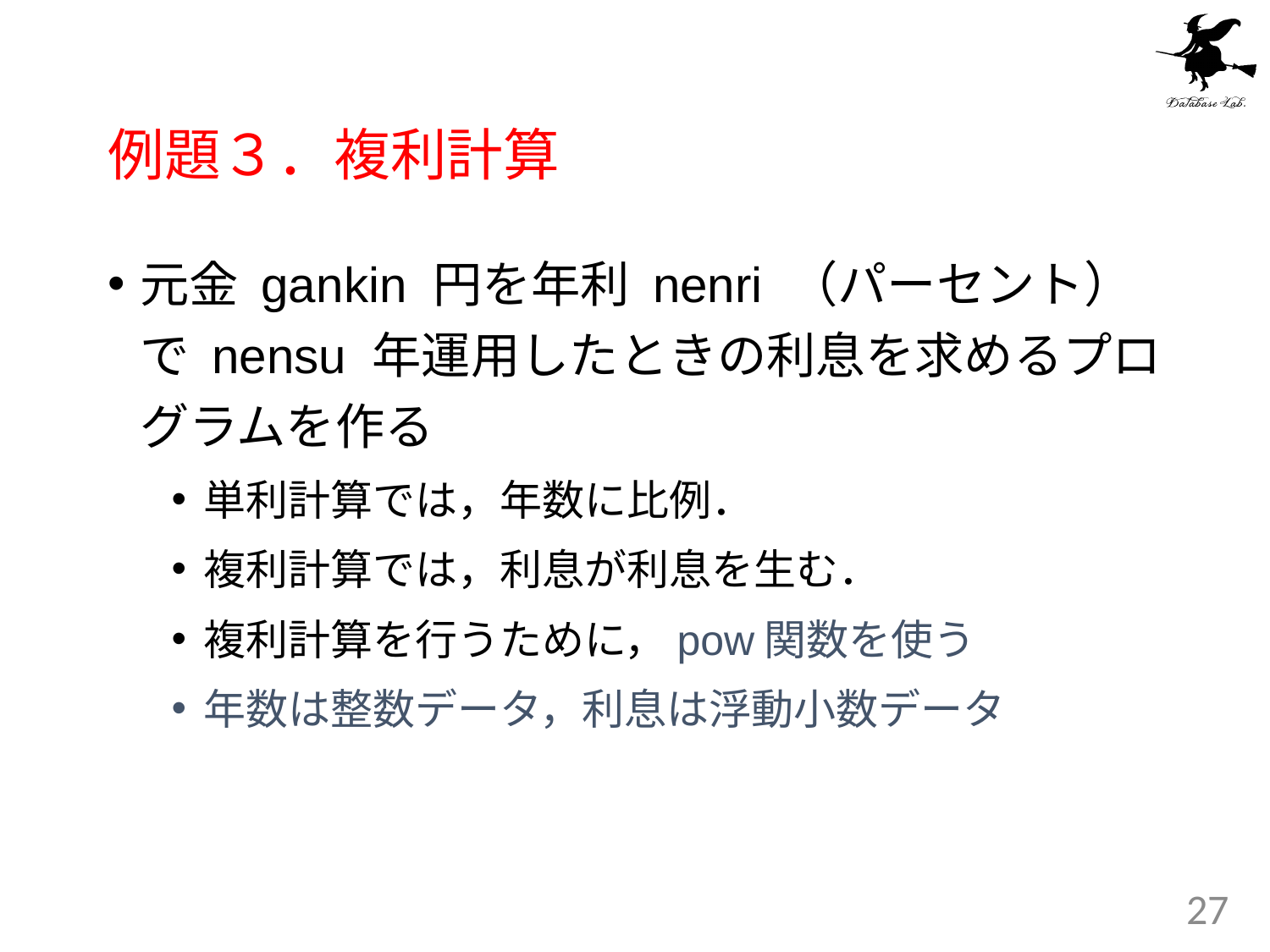

# 例題３．複利計算
元金 gankin 円を年利 nenri （パーセント）で nensu 年運用したときの利息を求めるプログラムを作る
単利計算では，年数に比例．
複利計算では，利息が利息を生む．
複利計算を行うために，pow関数を使う
年数は整数データ，利息は浮動小数データ
27